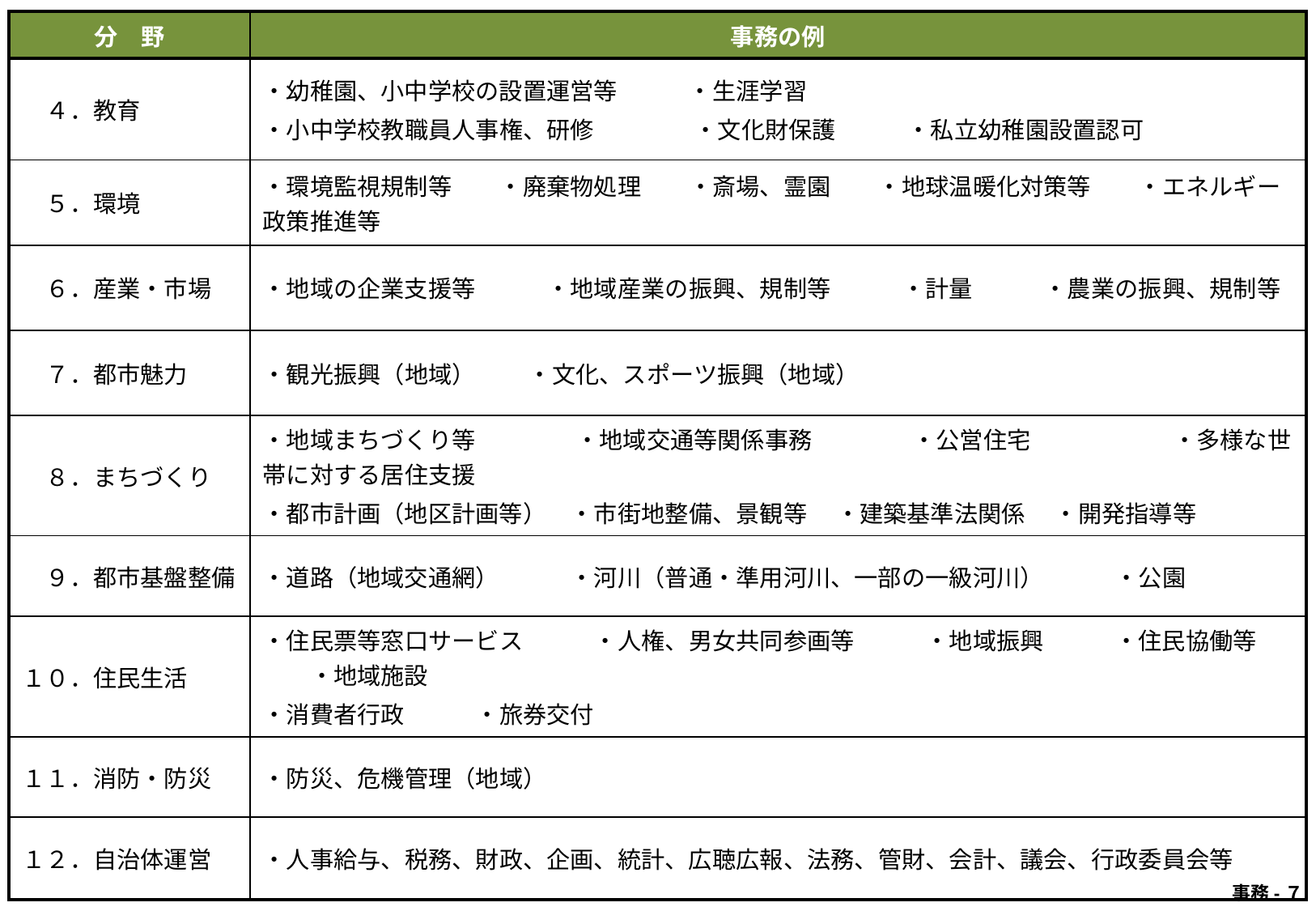

| 分　野 | 事務の例 |
| --- | --- |
| ４．教育 | ・幼稚園、小中学校の設置運営等　　　・生涯学習 ・小中学校教職員人事権、研修　　　　 ・文化財保護　　　・私立幼稚園設置認可 |
| ５．環境 | ・環境監視規制等　　・廃棄物処理　　・斎場、霊園　　・地球温暖化対策等　　・エネルギー政策推進等 |
| ６．産業・市場 | ・地域の企業支援等　　　・地域産業の振興、規制等　　　・計量　　　・農業の振興、規制等 |
| ７．都市魅力 | ・観光振興（地域）　　 ・文化、スポーツ振興（地域） |
| ８．まちづくり | ・地域まちづくり等　　　　 ・地域交通等関係事務　　　　 ・公営住宅　　　　　　・多様な世帯に対する居住支援 ・都市計画（地区計画等）　・市街地整備、景観等　 ・建築基準法関係　 ・開発指導等 |
| ９．都市基盤整備 | ・道路（地域交通網）　　　・河川（普通・準用河川、一部の一級河川）　　　・公園 |
| １０．住民生活 | ・住民票等窓口サービス　　　・人権、男女共同参画等　　　・地域振興　　　・住民協働等　　　・地域施設 ・消費者行政　　　・旅券交付 |
| １１．消防・防災 | ・防災、危機管理（地域） |
| １２．自治体運営 | ・人事給与、税務、財政、企画、統計、広聴広報、法務、管財、会計、議会、行政委員会等 |
 事務-７